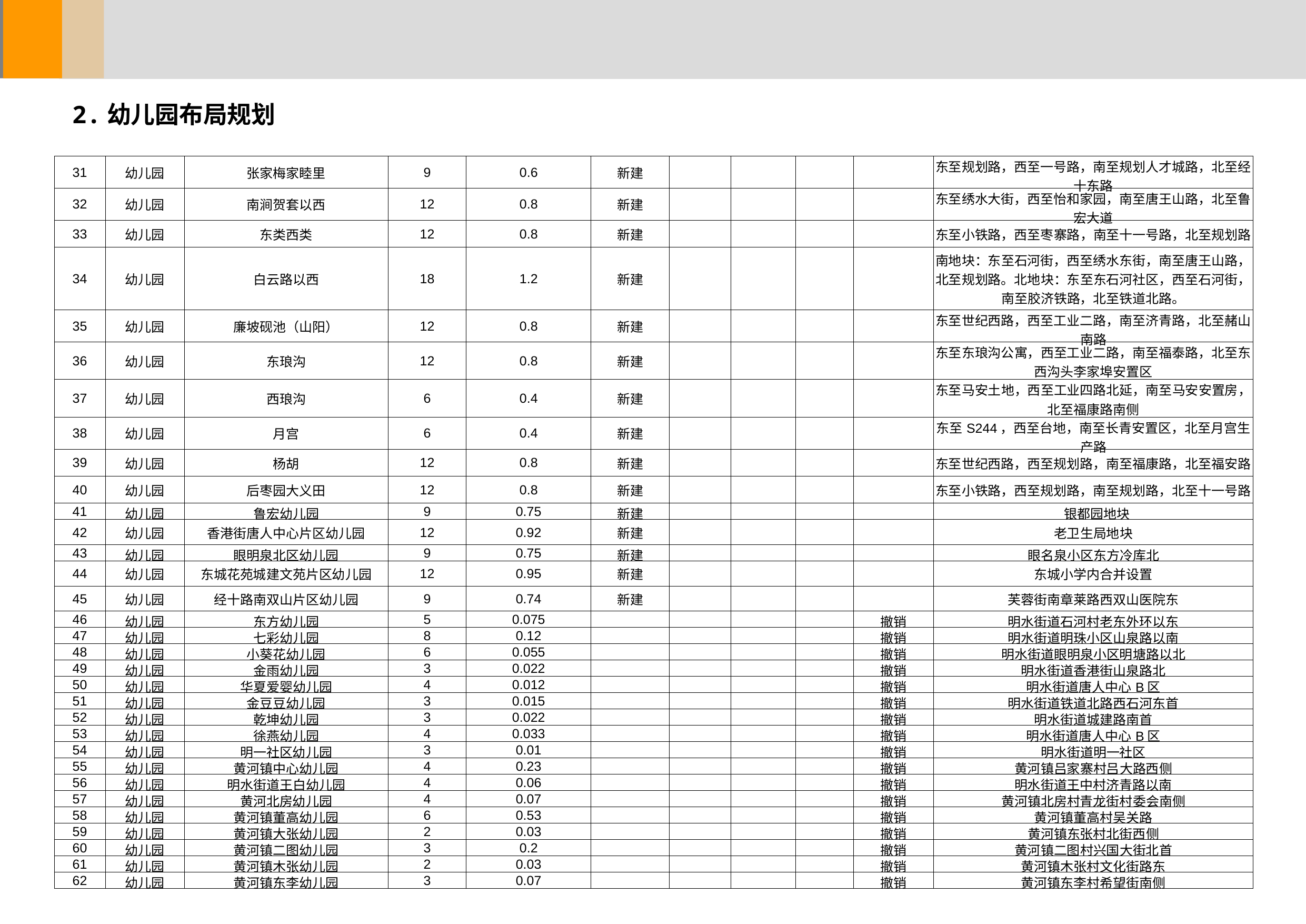

2.幼儿园布局规划
| 31 | 幼儿园 | 张家梅家睦里 | 9 | 0.6 | 新建 |  |  |  |  | 东至规划路，西至一号路，南至规划人才城路，北至经十东路 |
| --- | --- | --- | --- | --- | --- | --- | --- | --- | --- | --- |
| 32 | 幼儿园 | 南涧贺套以西 | 12 | 0.8 | 新建 |  |  |  |  | 东至绣水大街，西至怡和家园，南至唐王山路，北至鲁宏大道 |
| 33 | 幼儿园 | 东类西类 | 12 | 0.8 | 新建 |  |  |  |  | 东至小铁路，西至枣寨路，南至十一号路，北至规划路 |
| 34 | 幼儿园 | 白云路以西 | 18 | 1.2 | 新建 |  |  |  |  | 南地块：东至石河街，西至绣水东街，南至唐王山路，北至规划路。北地块：东至东石河社区，西至石河街，南至胶济铁路，北至铁道北路。 |
| 35 | 幼儿园 | 廉坡砚池（山阳） | 12 | 0.8 | 新建 |  |  |  |  | 东至世纪西路，西至工业二路，南至济青路，北至赭山南路 |
| 36 | 幼儿园 | 东琅沟 | 12 | 0.8 | 新建 |  |  |  |  | 东至东琅沟公寓，西至工业二路，南至福泰路，北至东西沟头李家埠安置区 |
| 37 | 幼儿园 | 西琅沟 | 6 | 0.4 | 新建 |  |  |  |  | 东至马安土地，西至工业四路北延，南至马安安置房，北至福康路南侧 |
| 38 | 幼儿园 | 月宫 | 6 | 0.4 | 新建 |  |  |  |  | 东至S244，西至台地，南至长青安置区，北至月宫生产路 |
| 39 | 幼儿园 | 杨胡 | 12 | 0.8 | 新建 |  |  |  |  | 东至世纪西路，西至规划路，南至福康路，北至福安路 |
| 40 | 幼儿园 | 后枣园大义田 | 12 | 0.8 | 新建 |  |  |  |  | 东至小铁路，西至规划路，南至规划路，北至十一号路 |
| 41 | 幼儿园 | 鲁宏幼儿园 | 9 | 0.75 | 新建 |  |  |  |  | 银都园地块 |
| 42 | 幼儿园 | 香港街唐人中心片区幼儿园 | 12 | 0.92 | 新建 |  |  |  |  | 老卫生局地块 |
| 43 | 幼儿园 | 眼明泉北区幼儿园 | 9 | 0.75 | 新建 |  |  |  |  | 眼名泉小区东方冷库北 |
| 44 | 幼儿园 | 东城花苑城建文苑片区幼儿园 | 12 | 0.95 | 新建 |  |  |  |  | 东城小学内合并设置 |
| 45 | 幼儿园 | 经十路南双山片区幼儿园 | 9 | 0.74 | 新建 |  |  |  |  | 芙蓉街南章莱路西双山医院东 |
| 46 | 幼儿园 | 东方幼儿园 | 5 | 0.075 |  |  |  |  | 撤销 | 明水街道石河村老东外环以东 |
| 47 | 幼儿园 | 七彩幼儿园 | 8 | 0.12 |  |  |  |  | 撤销 | 明水街道明珠小区山泉路以南 |
| 48 | 幼儿园 | 小葵花幼儿园 | 6 | 0.055 |  |  |  |  | 撤销 | 明水街道眼明泉小区明塘路以北 |
| 49 | 幼儿园 | 金雨幼儿园 | 3 | 0.022 |  |  |  |  | 撤销 | 明水街道香港街山泉路北 |
| 50 | 幼儿园 | 华夏爱婴幼儿园 | 4 | 0.012 |  |  |  |  | 撤销 | 明水街道唐人中心B区 |
| 51 | 幼儿园 | 金豆豆幼儿园 | 3 | 0.015 |  |  |  |  | 撤销 | 明水街道铁道北路西石河东首 |
| 52 | 幼儿园 | 乾坤幼儿园 | 3 | 0.022 |  |  |  |  | 撤销 | 明水街道城建路南首 |
| 53 | 幼儿园 | 徐燕幼儿园 | 4 | 0.033 |  |  |  |  | 撤销 | 明水街道唐人中心B区 |
| 54 | 幼儿园 | 明一社区幼儿园 | 3 | 0.01 |  |  |  |  | 撤销 | 明水街道明一社区 |
| 55 | 幼儿园 | 黄河镇中心幼儿园 | 4 | 0.23 |  |  |  |  | 撤销 | 黄河镇吕家寨村吕大路西侧 |
| 56 | 幼儿园 | 明水街道王白幼儿园 | 4 | 0.06 |  |  |  |  | 撤销 | 明水街道王中村济青路以南 |
| 57 | 幼儿园 | 黄河北房幼儿园 | 4 | 0.07 |  |  |  |  | 撤销 | 黄河镇北房村青龙街村委会南侧 |
| 58 | 幼儿园 | 黄河镇董高幼儿园 | 6 | 0.53 |  |  |  |  | 撤销 | 黄河镇董高村吴关路 |
| 59 | 幼儿园 | 黄河镇大张幼儿园 | 2 | 0.03 |  |  |  |  | 撤销 | 黄河镇东张村北街西侧 |
| 60 | 幼儿园 | 黄河镇二图幼儿园 | 3 | 0.2 |  |  |  |  | 撤销 | 黄河镇二图村兴国大街北首 |
| 61 | 幼儿园 | 黄河镇木张幼儿园 | 2 | 0.03 |  |  |  |  | 撤销 | 黄河镇木张村文化街路东 |
| 62 | 幼儿园 | 黄河镇东李幼儿园 | 3 | 0.07 |  |  |  |  | 撤销 | 黄河镇东李村希望街南侧 |